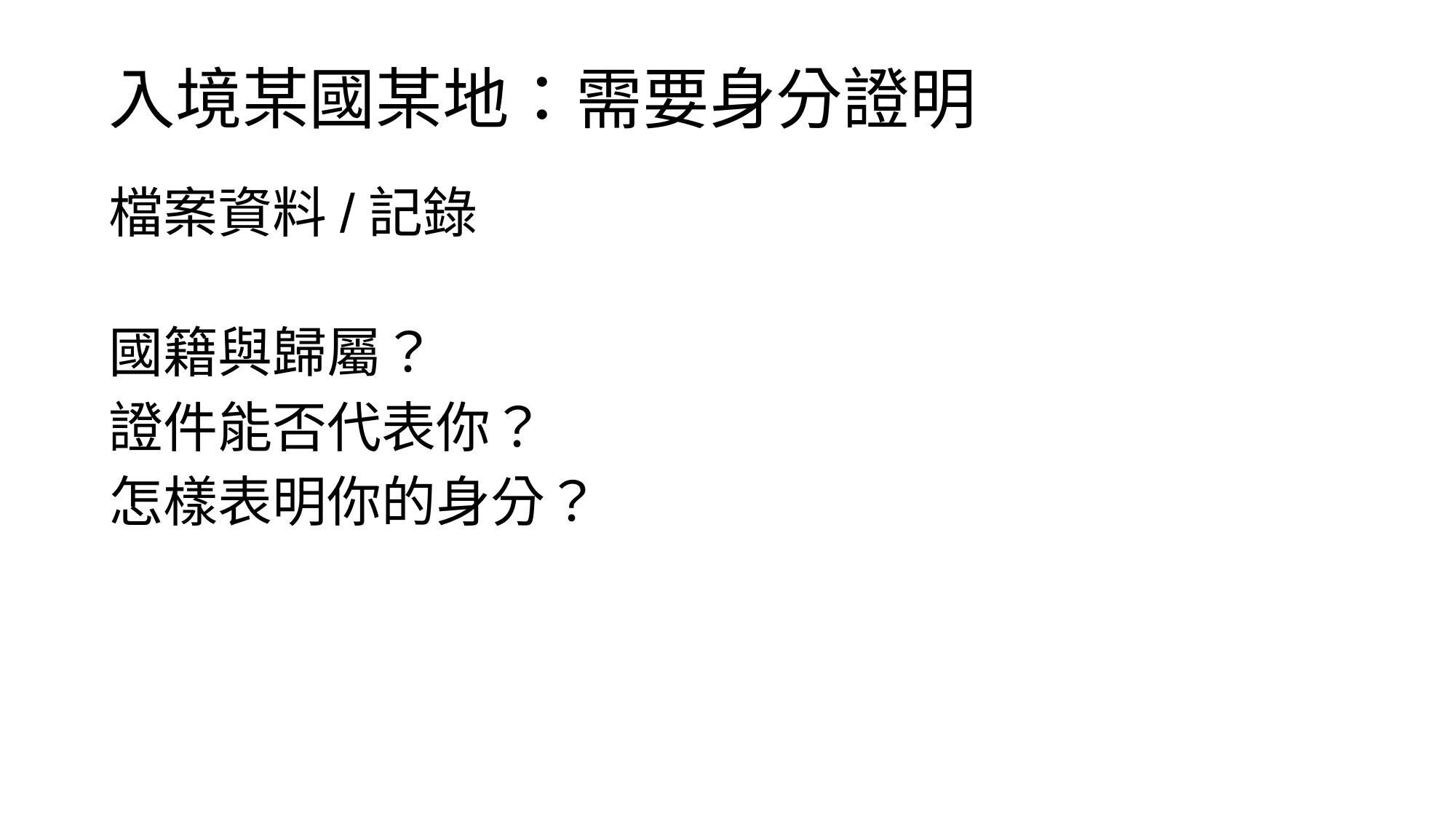

入境某國某地：需要身分證明
檔案資料/記錄

國籍與歸屬？
證件能否代表你？
怎樣表明你的身分？